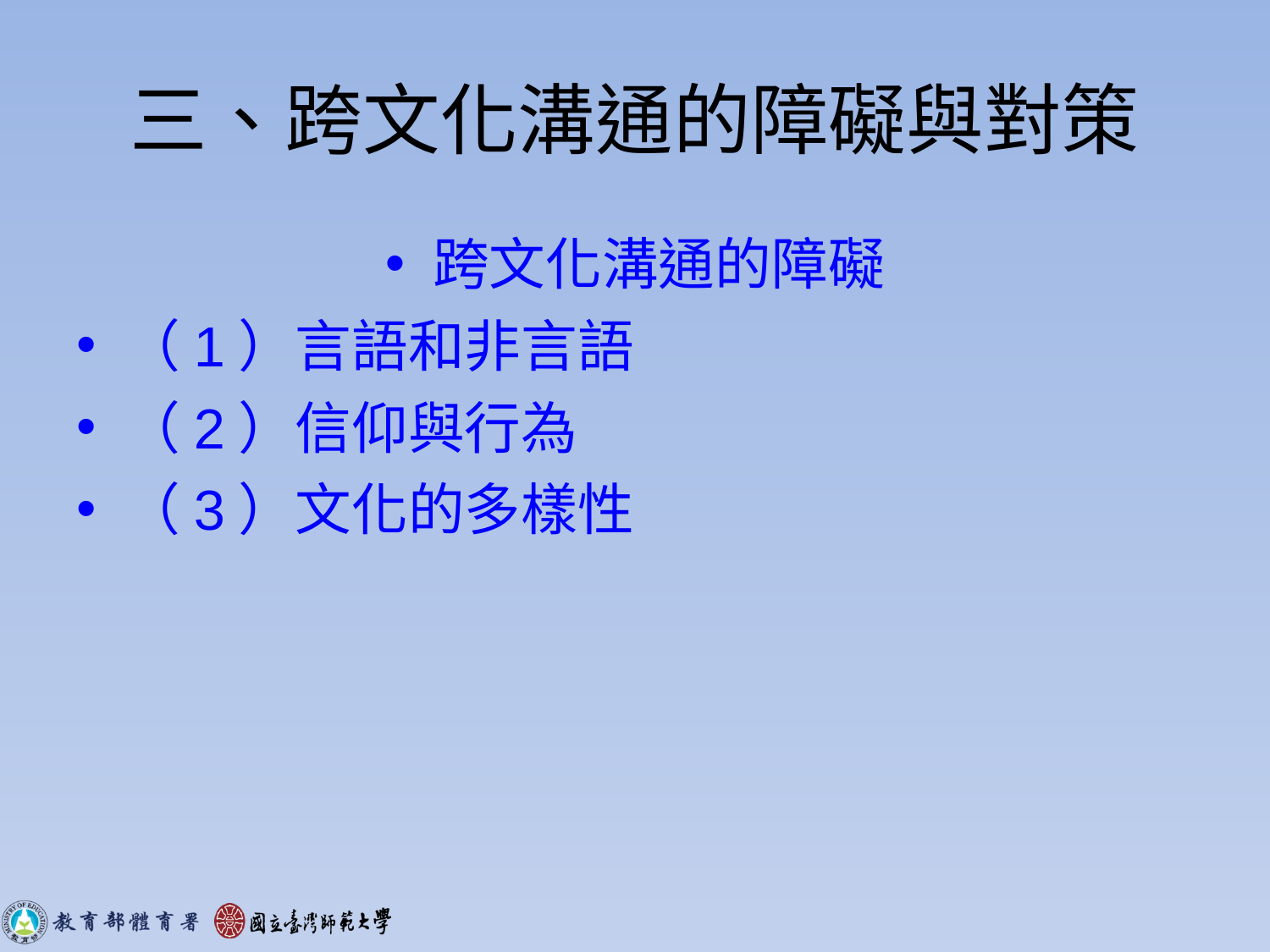

# 三、跨文化溝通的障礙與對策
跨文化溝通的障礙
（1）言語和非言語
（2）信仰與行為
（3）文化的多樣性